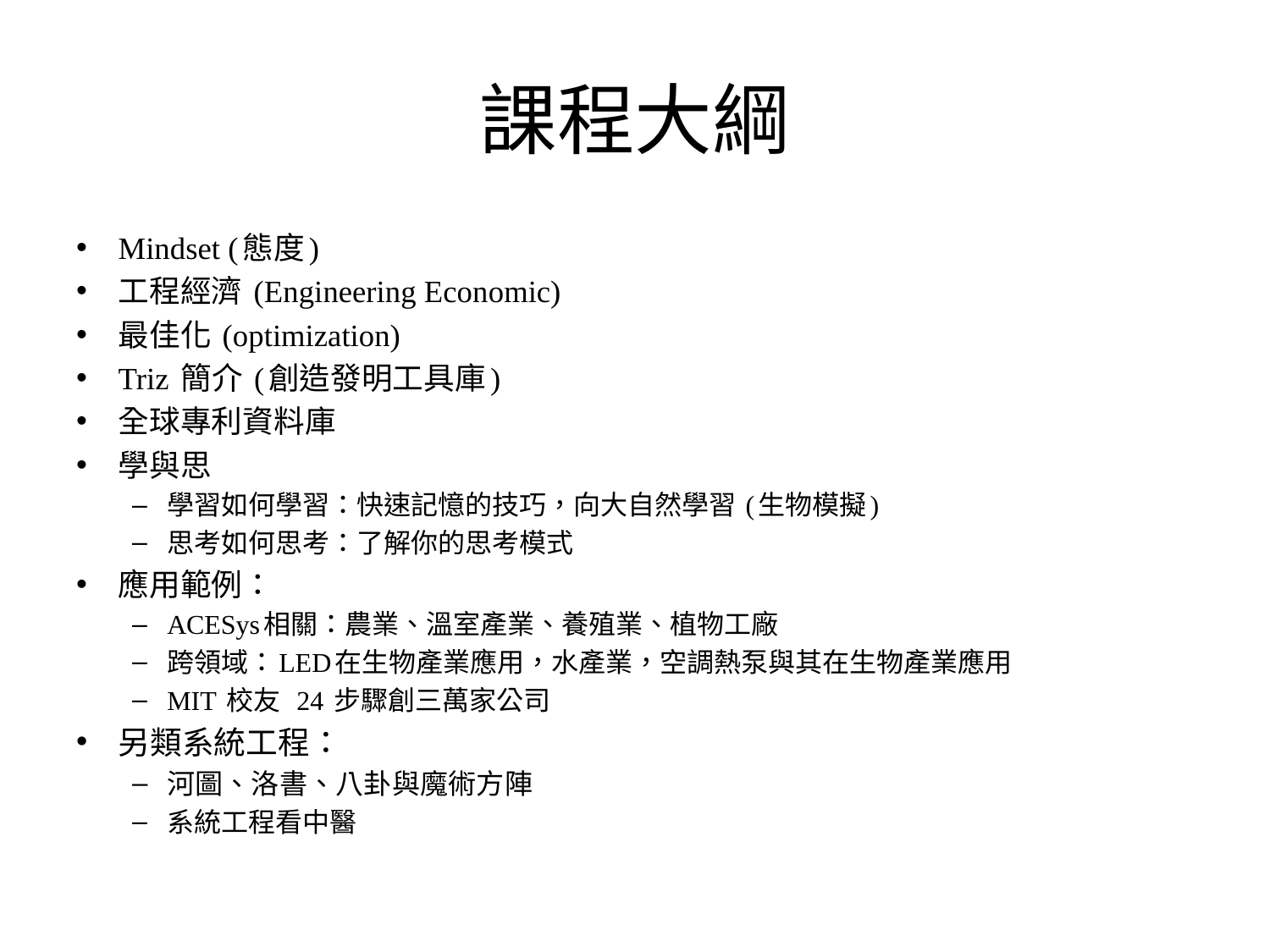

# 課程大綱
Mindset (態度)
工程經濟 (Engineering Economic)
最佳化 (optimization)
Triz 簡介 (創造發明工具庫)
全球專利資料庫
學與思
學習如何學習：快速記憶的技巧，向大自然學習 (生物模擬)
思考如何思考：了解你的思考模式
應用範例：
ACESys相關：農業、溫室產業、養殖業、植物工廠
跨領域：LED在生物產業應用，水產業，空調熱泵與其在生物產業應用
MIT 校友  24 步驟創三萬家公司
另類系統工程：
河圖、洛書、八卦與魔術方陣
系統工程看中醫